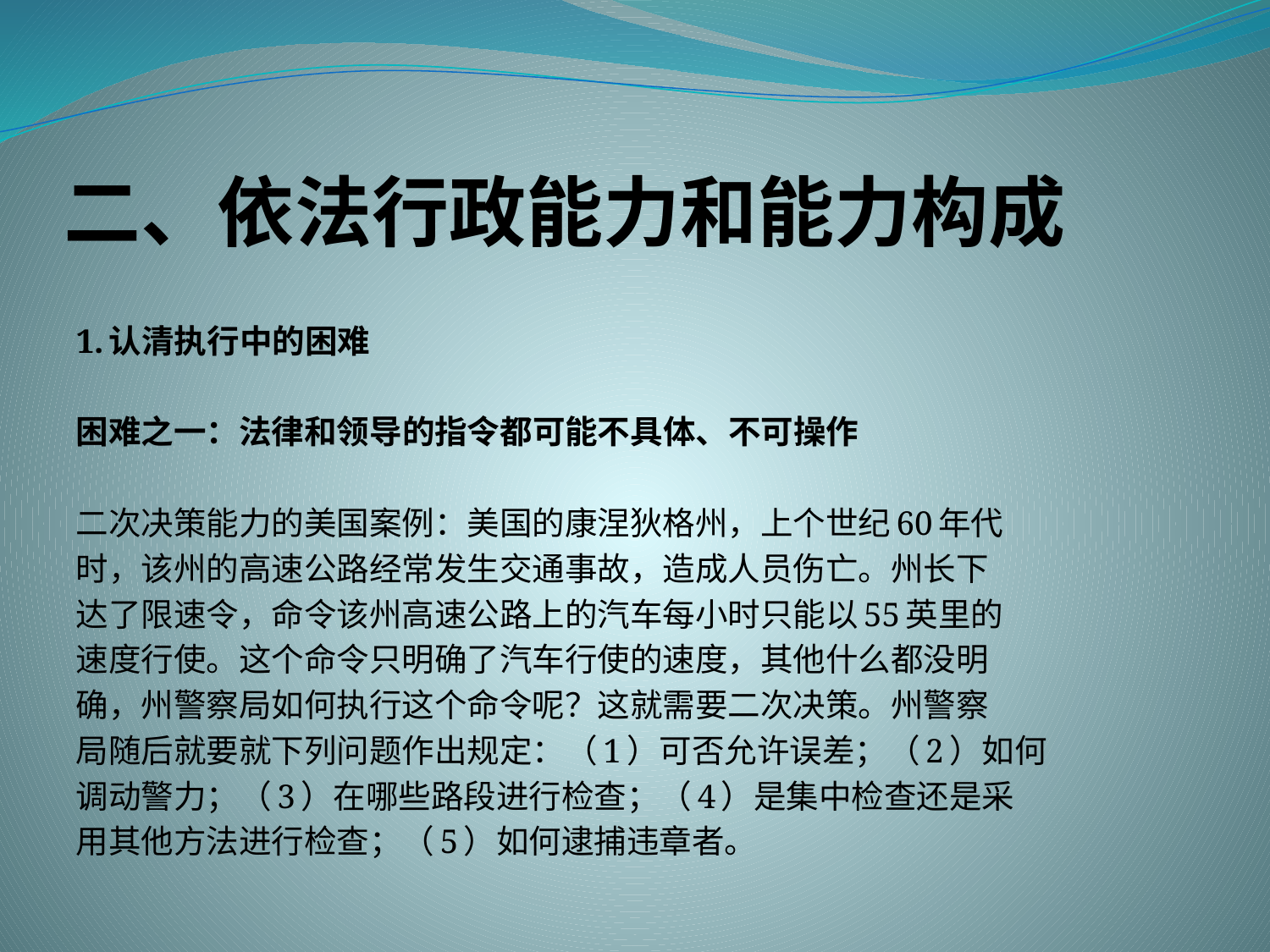

# 二、依法行政能力和能力构成

1.认清执行中的困难

困难之一：法律和领导的指令都可能不具体、不可操作

二次决策能力的美国案例：美国的康涅狄格州，上个世纪60年代
时，该州的高速公路经常发生交通事故，造成人员伤亡。州长下
达了限速令，命令该州高速公路上的汽车每小时只能以55英里的
速度行使。这个命令只明确了汽车行使的速度，其他什么都没明
确，州警察局如何执行这个命令呢？这就需要二次决策。州警察
局随后就要就下列问题作出规定：（1）可否允许误差；（2）如何
调动警力；（3）在哪些路段进行检查；（4）是集中检查还是采
用其他方法进行检查；（5）如何逮捕违章者。